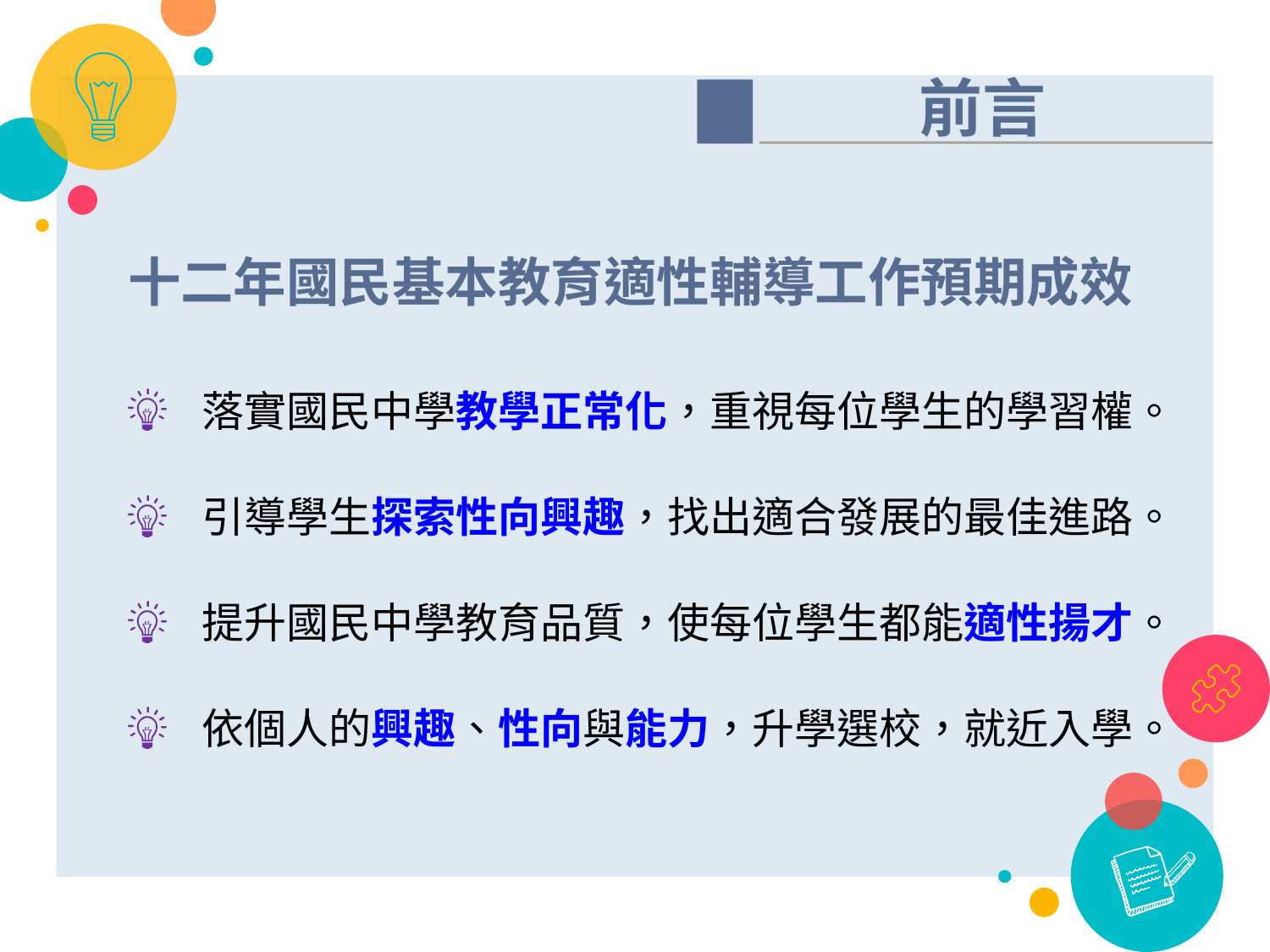

前言

十二年國民基本教育適性輔導工作預期成效
落實國民中學教學正常化，重視每位學生的學習權。

引導學生探索性向興趣，找出適合發展的最佳進路。

提升國民中學教育品質，使每位學生都能適性揚才。

依個人的興趣、性向與能力，升學選校，就近入學。